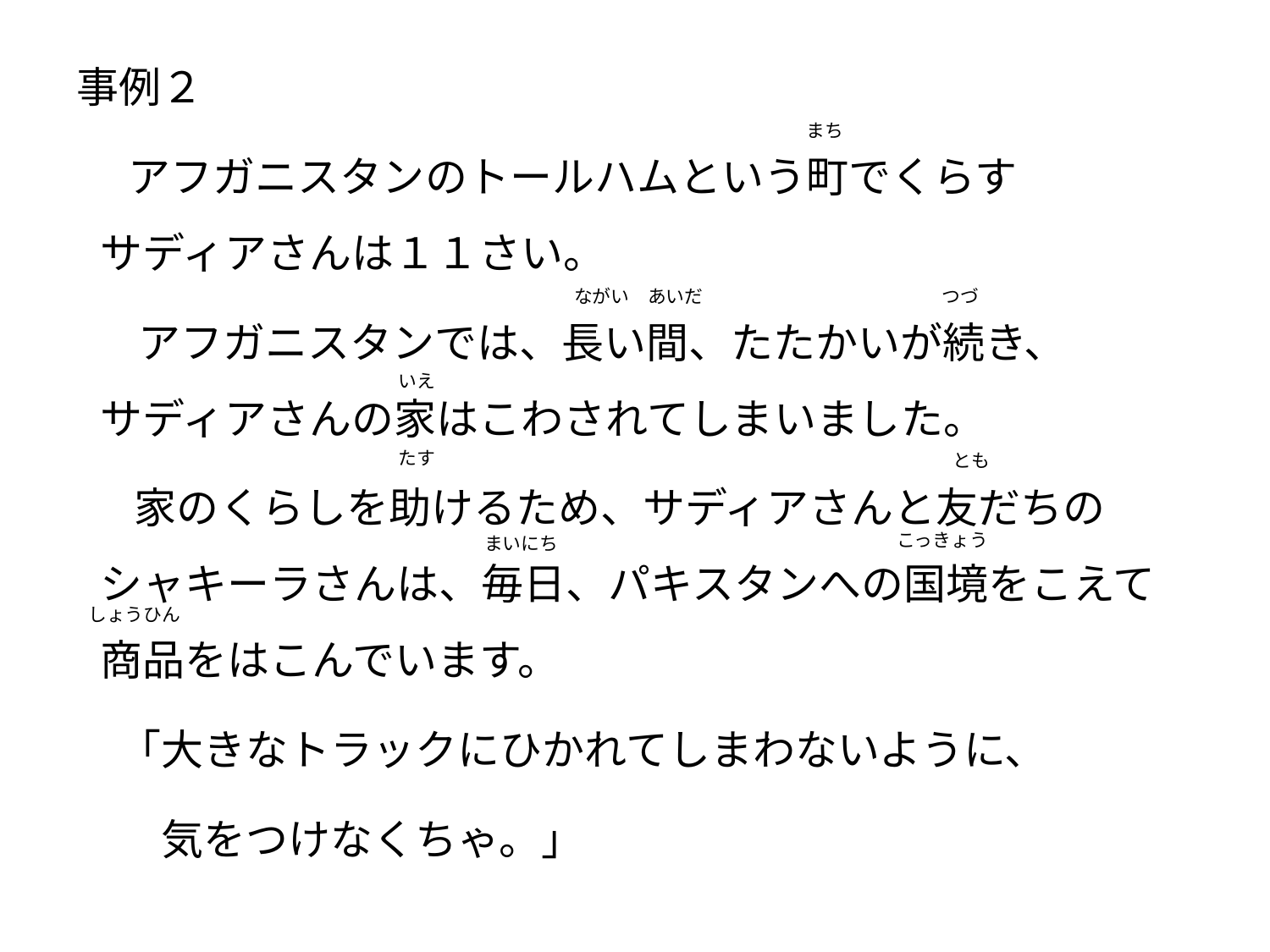

事例２
　 アフガニスタンのトールハムという町でくらす
サディアさんは１１さい。
　  アフガニスタンでは、長い間、たたかいが続き、
サディアさんの家はこわされてしまいました。
     家のくらしを助けるため、サディアさんと友だちの
シャキーラさんは、毎日、パキスタンへの国境をこえて
商品をはこんでいます。
　「大きなトラックにひかれてしまわないように、
　　気をつけなくちゃ。」

まち
ながい　あいだ　　　　　　　　　　　　　つづ
いえ
たす
とも
こっきょう
まいにち
しょうひん